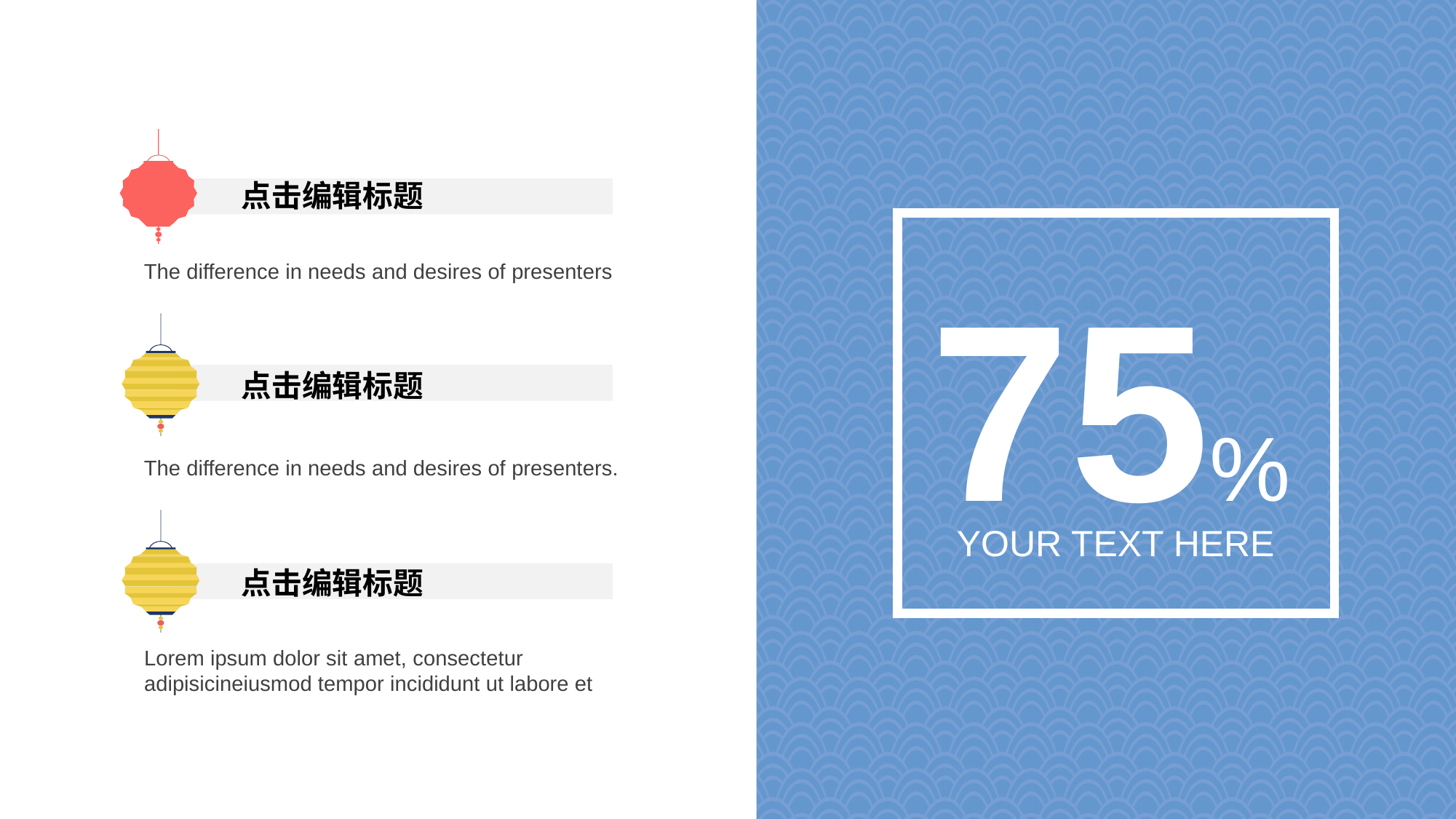

点击编辑标题

75%
The difference in needs and desires of presenters

点击编辑标题

The difference in needs and desires of presenters.

YOUR TEXT HERE
点击编辑标题

Lorem ipsum dolor sit amet, consectetur adipisicineiusmod tempor incididunt ut labore et